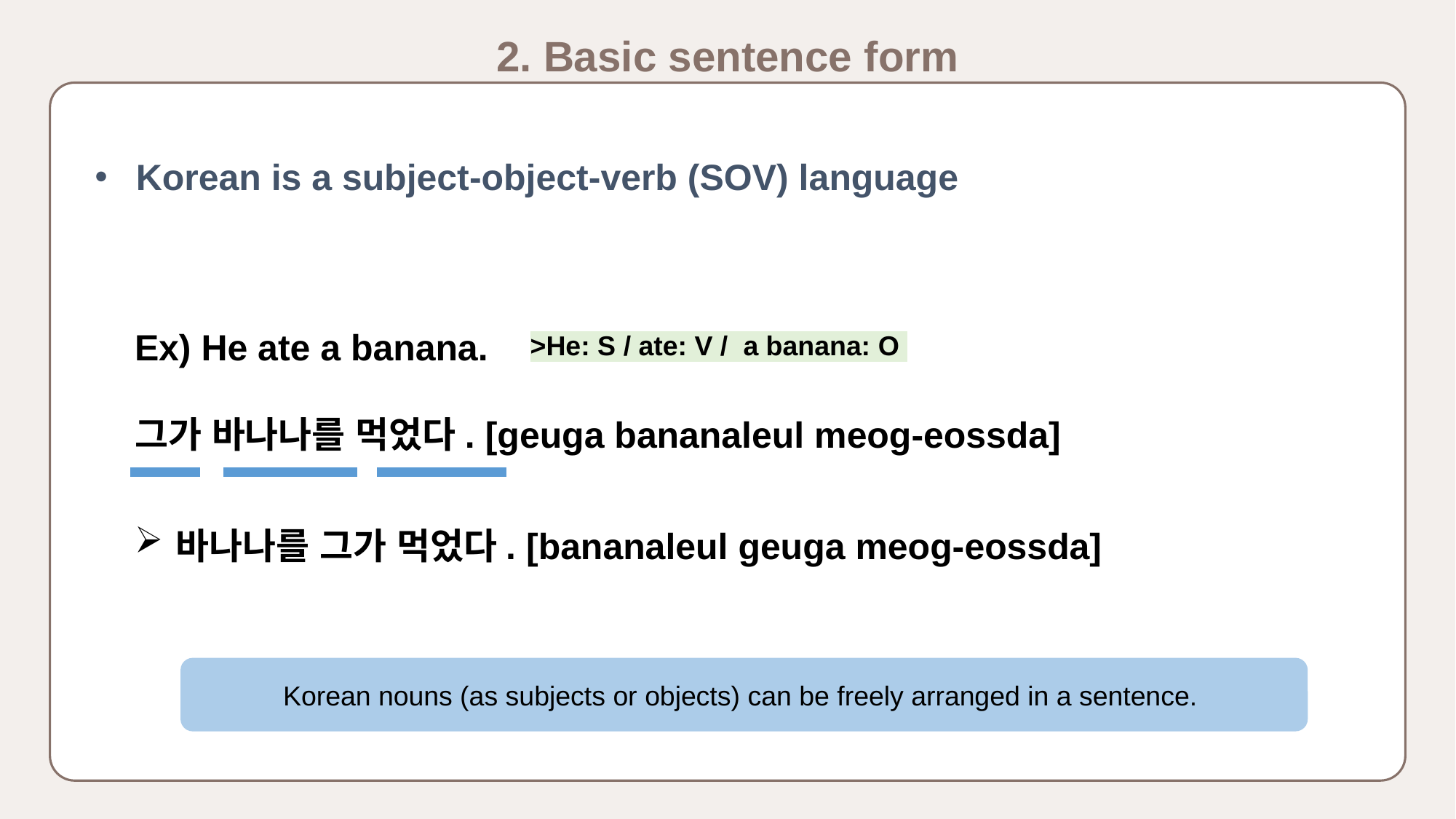

2. Basic sentence form

Korean is a subject-object-verb (SOV) language
Ex) He ate a banana.

그가 바나나를 먹었다. [geuga bananaleul meog-eossda]

>He: S / ate: V /  a banana: O
바나나를 그가 먹었다. [bananaleul geuga meog-eossda]
Korean nouns (as subjects or objects) can be freely arranged in a sentence.